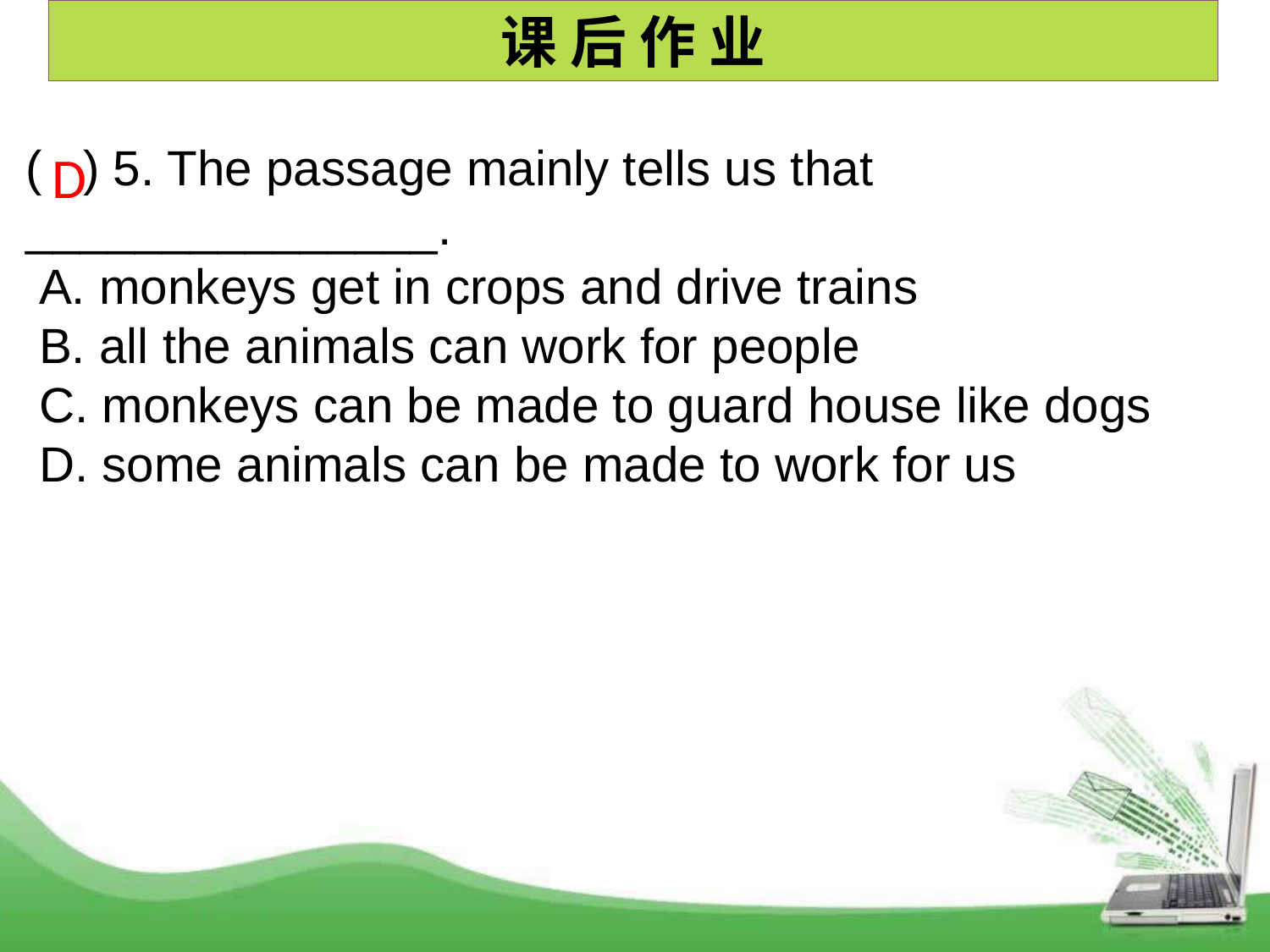

课 后 作 业
(   ) 5. The passage mainly tells us that _______________.
 A. monkeys get in crops and drive trains
 B. all the animals can work for people
 C. monkeys can be made to guard house like dogs
 D. some animals can be made to work for us
D